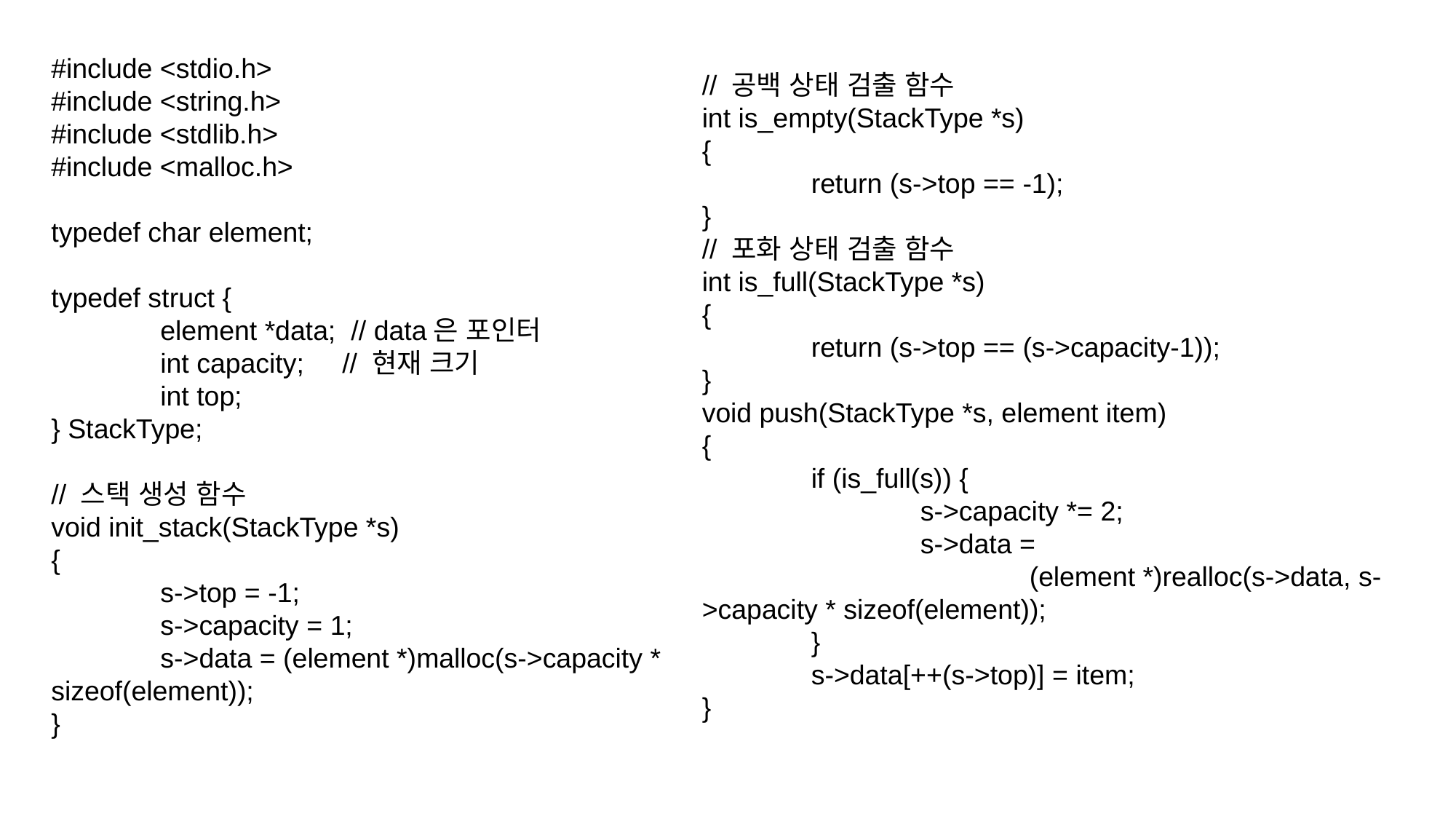

// 공백 상태 검출 함수
int is_empty(StackType *s)
{
	return (s->top == -1);
}
// 포화 상태 검출 함수
int is_full(StackType *s)
{
	return (s->top == (s->capacity-1));
}
void push(StackType *s, element item)
{
	if (is_full(s)) {
		s->capacity *= 2;
		s->data =
			(element *)realloc(s->data, s->capacity * sizeof(element));
	}
	s->data[++(s->top)] = item;
}
#include <stdio.h>
#include <string.h>
#include <stdlib.h>
#include <malloc.h>

typedef char element;

typedef struct {
	element *data;  // data은 포인터
	int capacity;     // 현재 크기
	int top;
} StackType;

// 스택 생성 함수
void init_stack(StackType *s)
{
	s->top = -1;
	s->capacity = 1;
	s->data = (element *)malloc(s->capacity * sizeof(element));
}